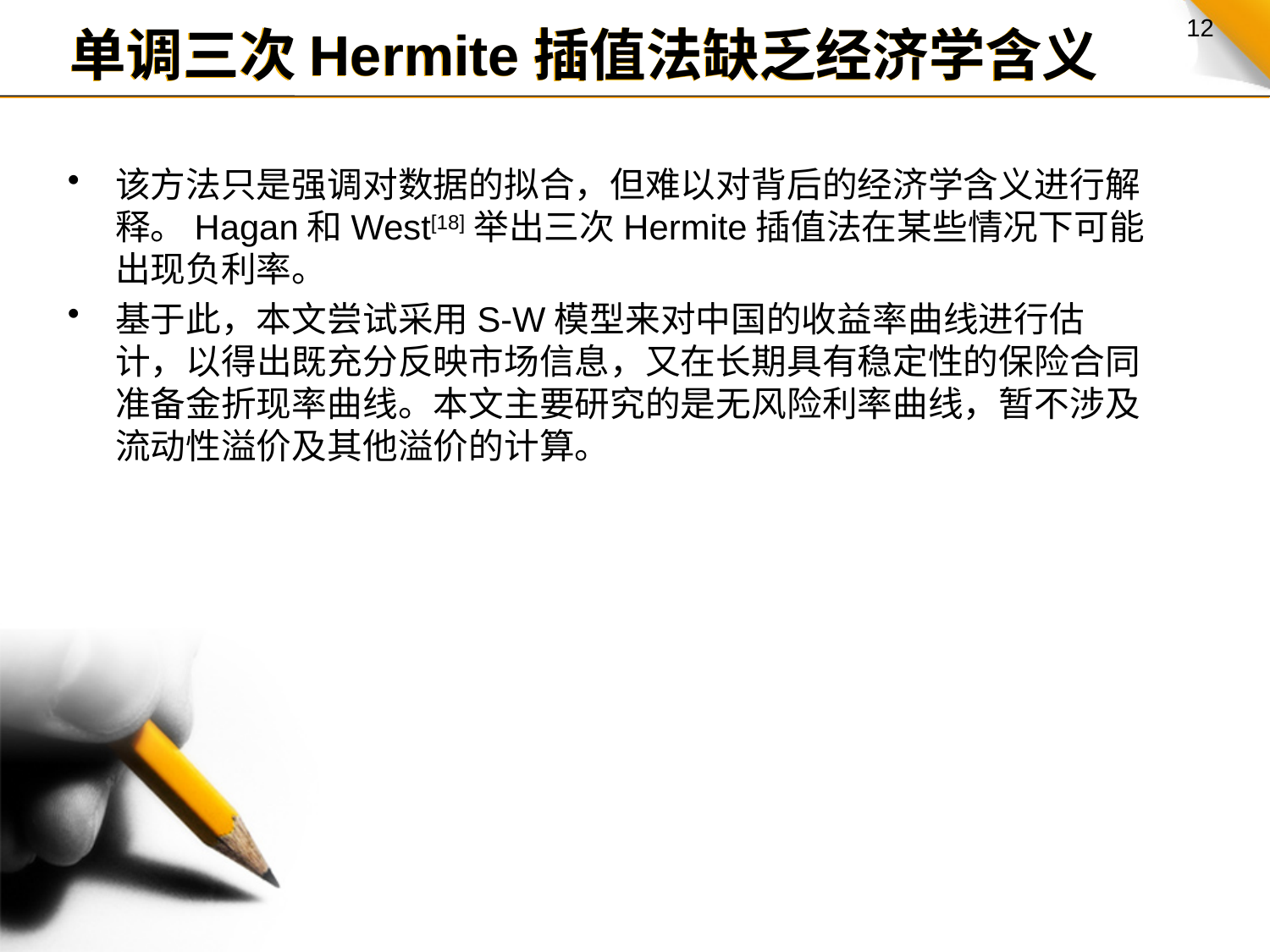

单调三次Hermite插值法缺乏经济学含义
该方法只是强调对数据的拟合，但难以对背后的经济学含义进行解释。Hagan和West[18]举出三次Hermite插值法在某些情况下可能出现负利率。
基于此，本文尝试采用S-W模型来对中国的收益率曲线进行估计，以得出既充分反映市场信息，又在长期具有稳定性的保险合同准备金折现率曲线。本文主要研究的是无风险利率曲线，暂不涉及流动性溢价及其他溢价的计算。